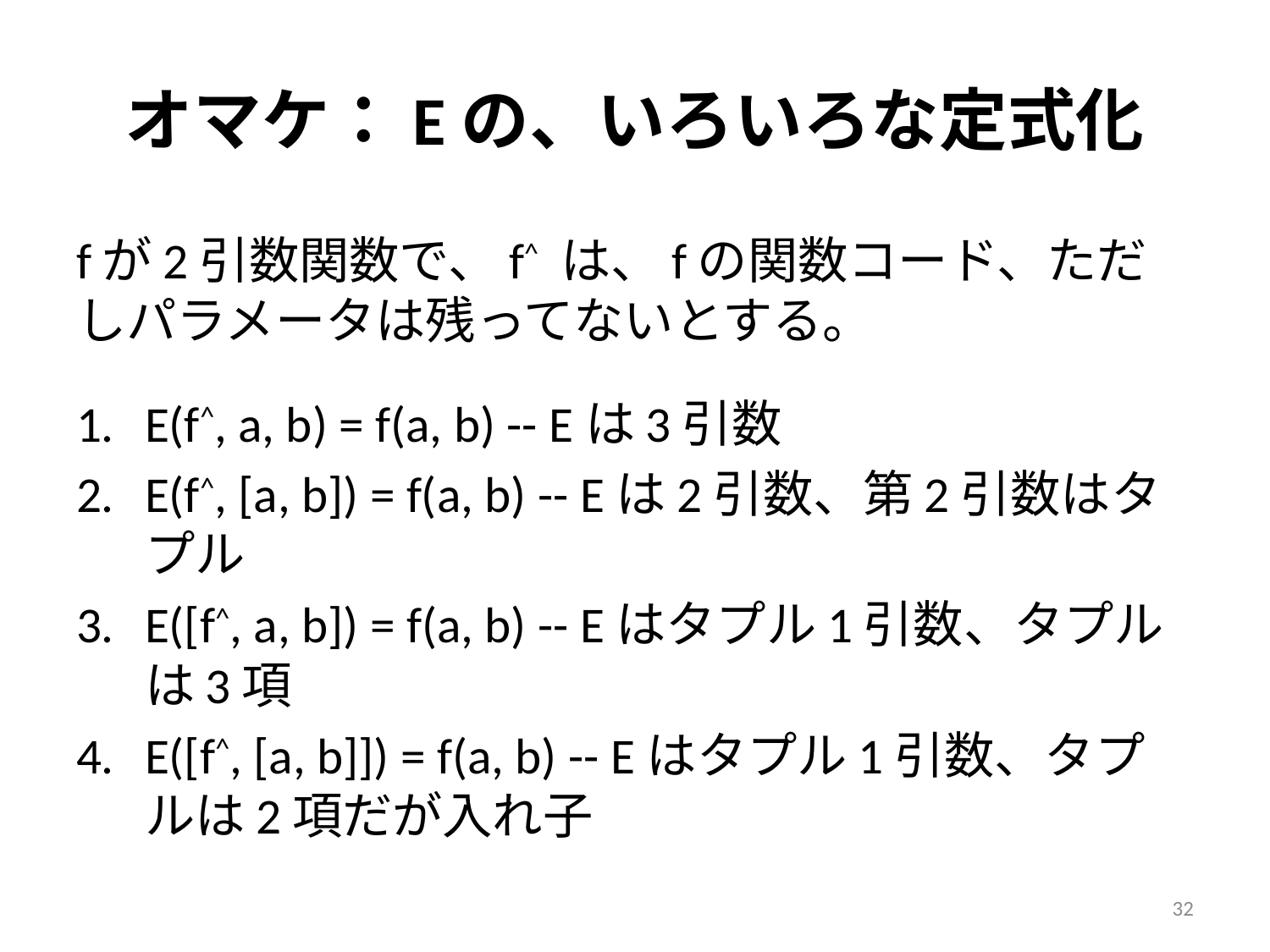

# オマケ：Eの、いろいろな定式化
fが2引数関数で、f^ は、fの関数コード、ただしパラメータは残ってないとする。

E(f^, a, b) = f(a, b) -- Eは3引数
E(f^, [a, b]) = f(a, b) -- Eは2引数、第2引数はタプル
E([f^, a, b]) = f(a, b) -- Eはタプル1引数、タプルは3項
E([f^, [a, b]]) = f(a, b) -- Eはタプル1引数、タプルは2項だが入れ子
32